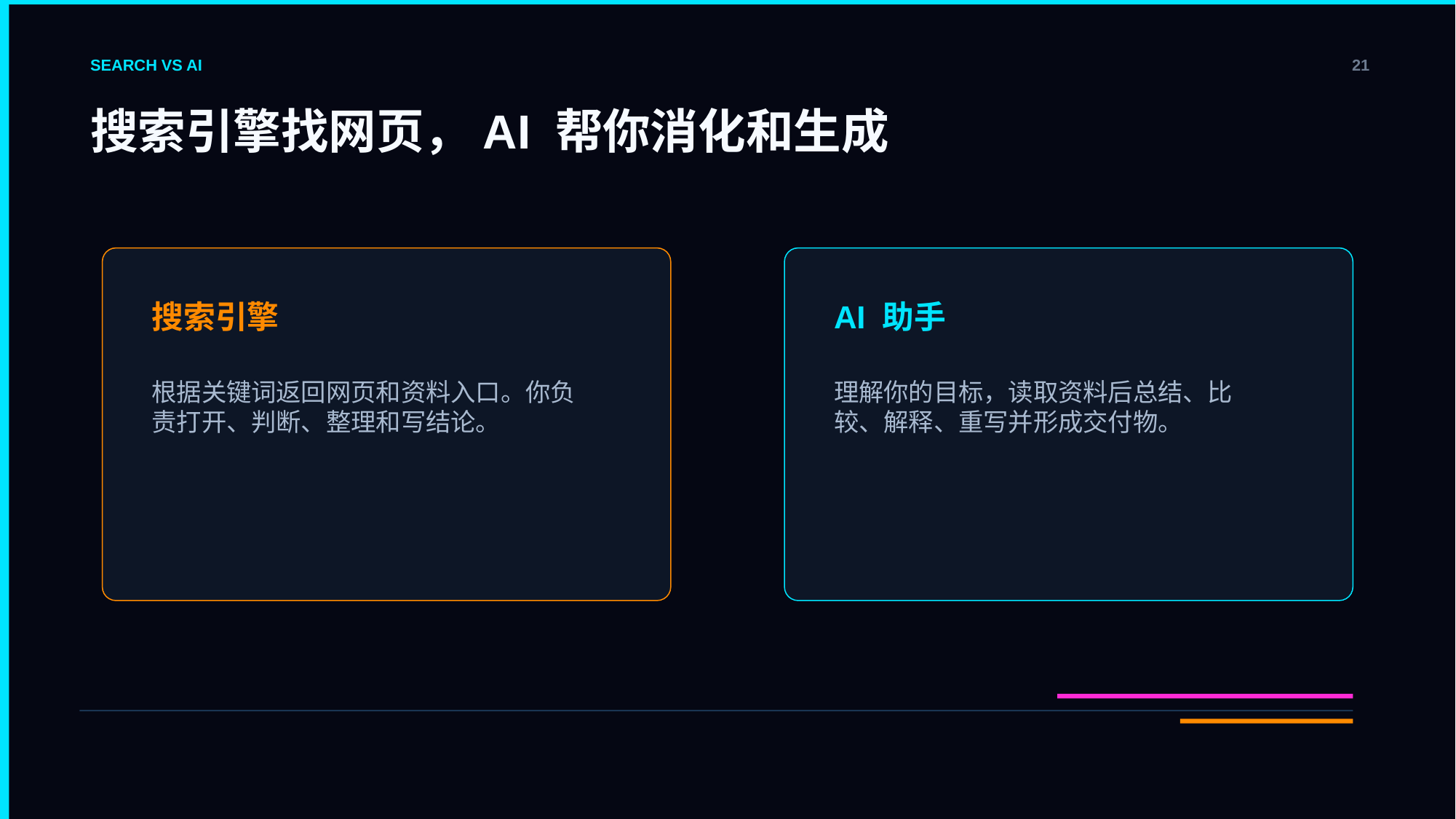

SEARCH VS AI
21
搜索引擎找网页，AI 帮你消化和生成

搜索引擎
AI 助手
根据关键词返回网页和资料入口。你负责打开、判断、整理和写结论。
理解你的目标，读取资料后总结、比较、解释、重写并形成交付物。